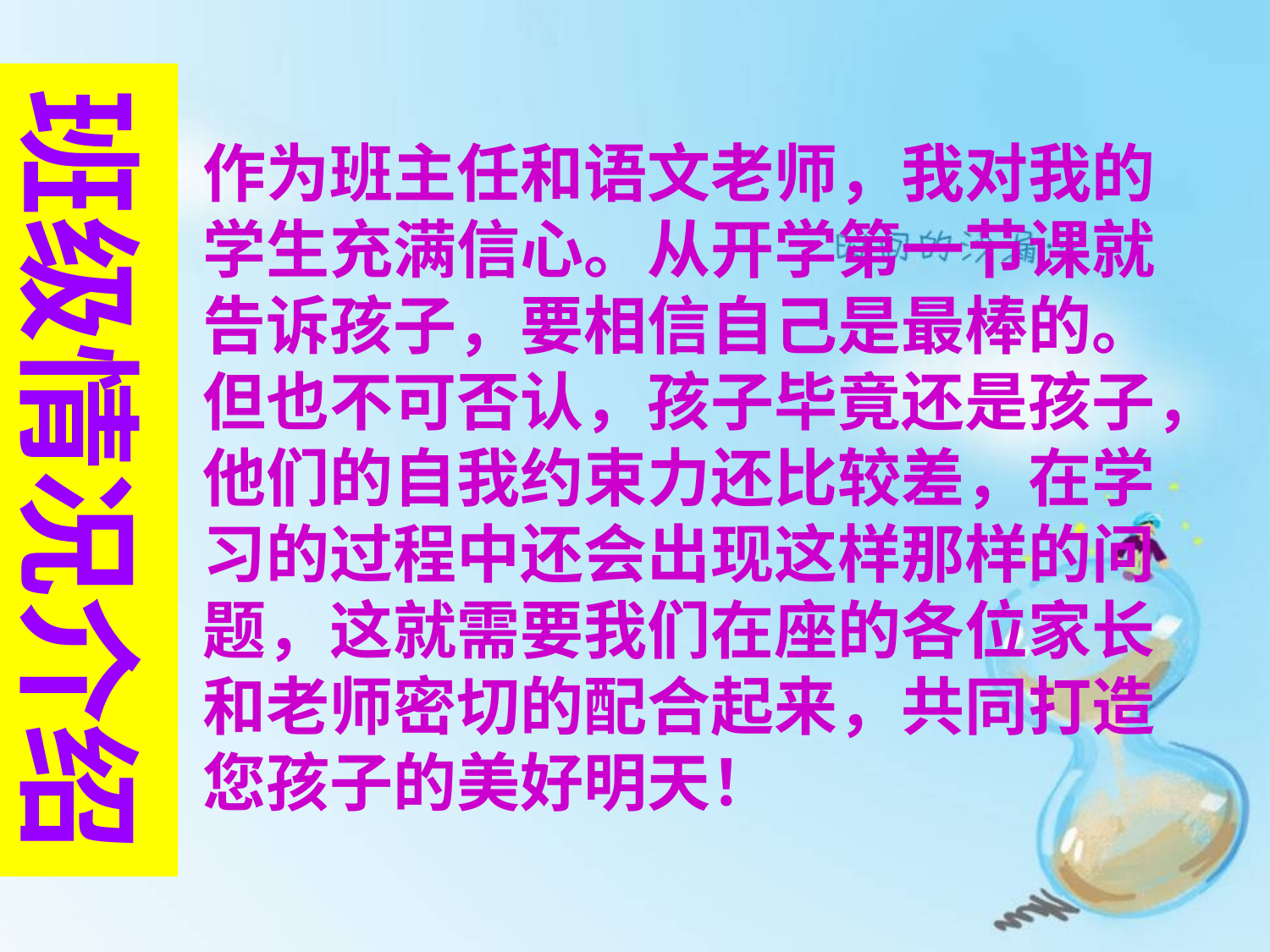

班级情况介绍
作为班主任和语文老师，我对我的学生充满信心。从开学第一节课就告诉孩子，要相信自己是最棒的。但也不可否认，孩子毕竟还是孩子，他们的自我约束力还比较差，在学习的过程中还会出现这样那样的问题，这就需要我们在座的各位家长和老师密切的配合起来，共同打造您孩子的美好明天！